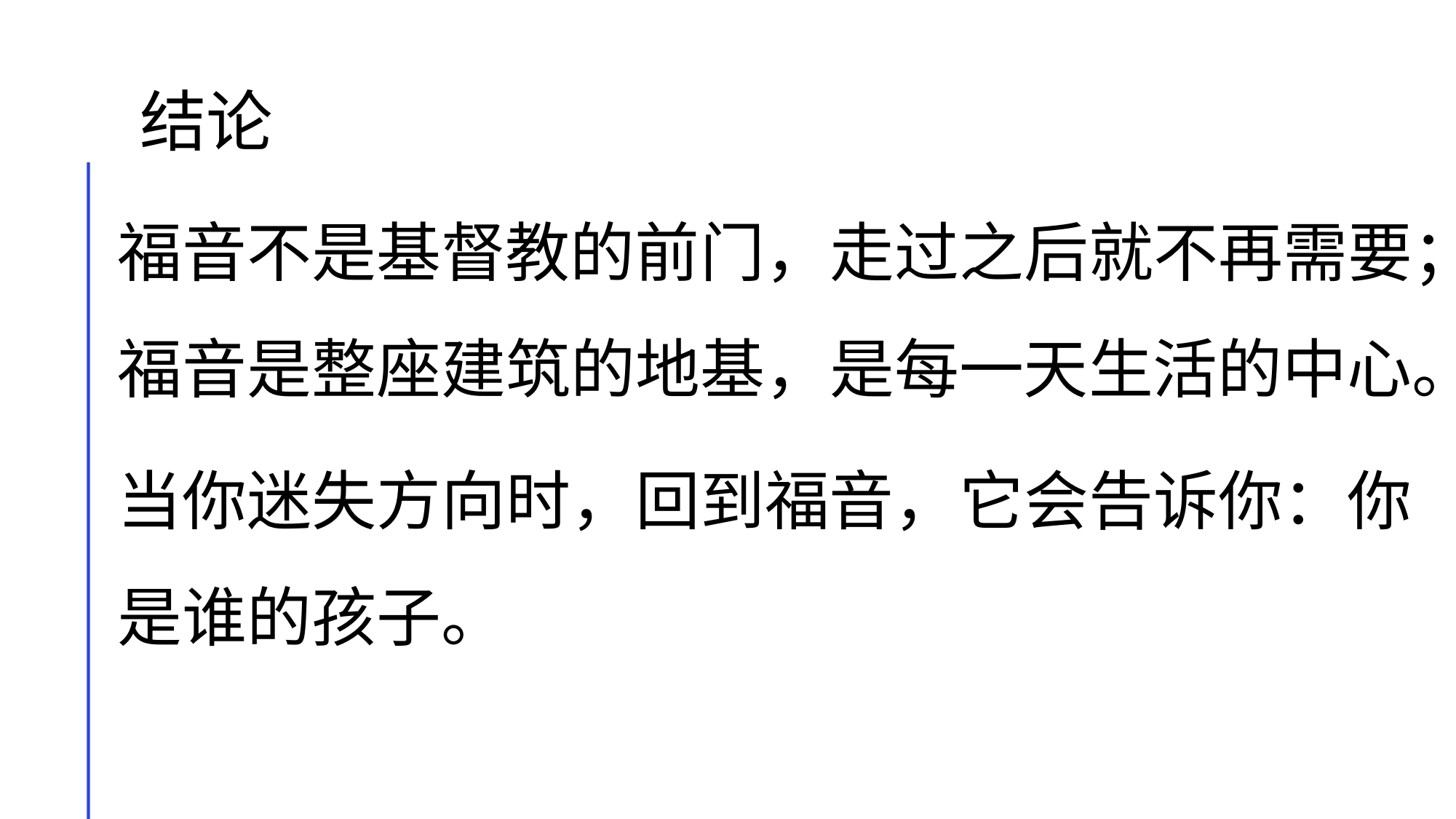

# 结论
福音不是基督教的前门，走过之后就不再需要；福音是整座建筑的地基，是每一天生活的中心。
当你迷失方向时，回到福音，它会告诉你：你是谁的孩子。